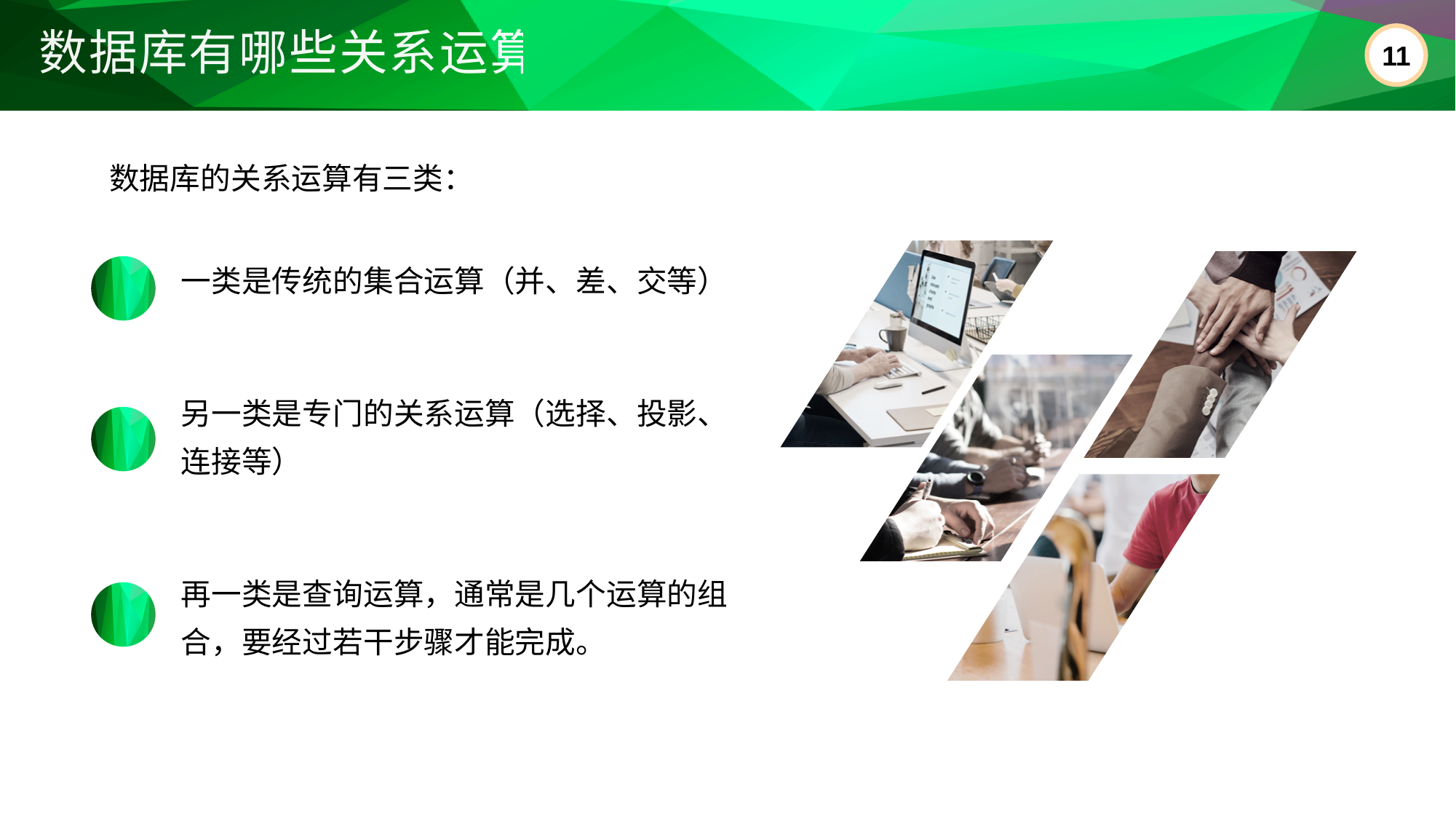

数据库有哪些关系运算
数据库的关系运算有三类：

一类是传统的集合运算（并、差、交等）

另一类是专门的关系运算（选择、投影、连接等）

再一类是查询运算，通常是几个运算的组合，要经过若干步骤才能完成。